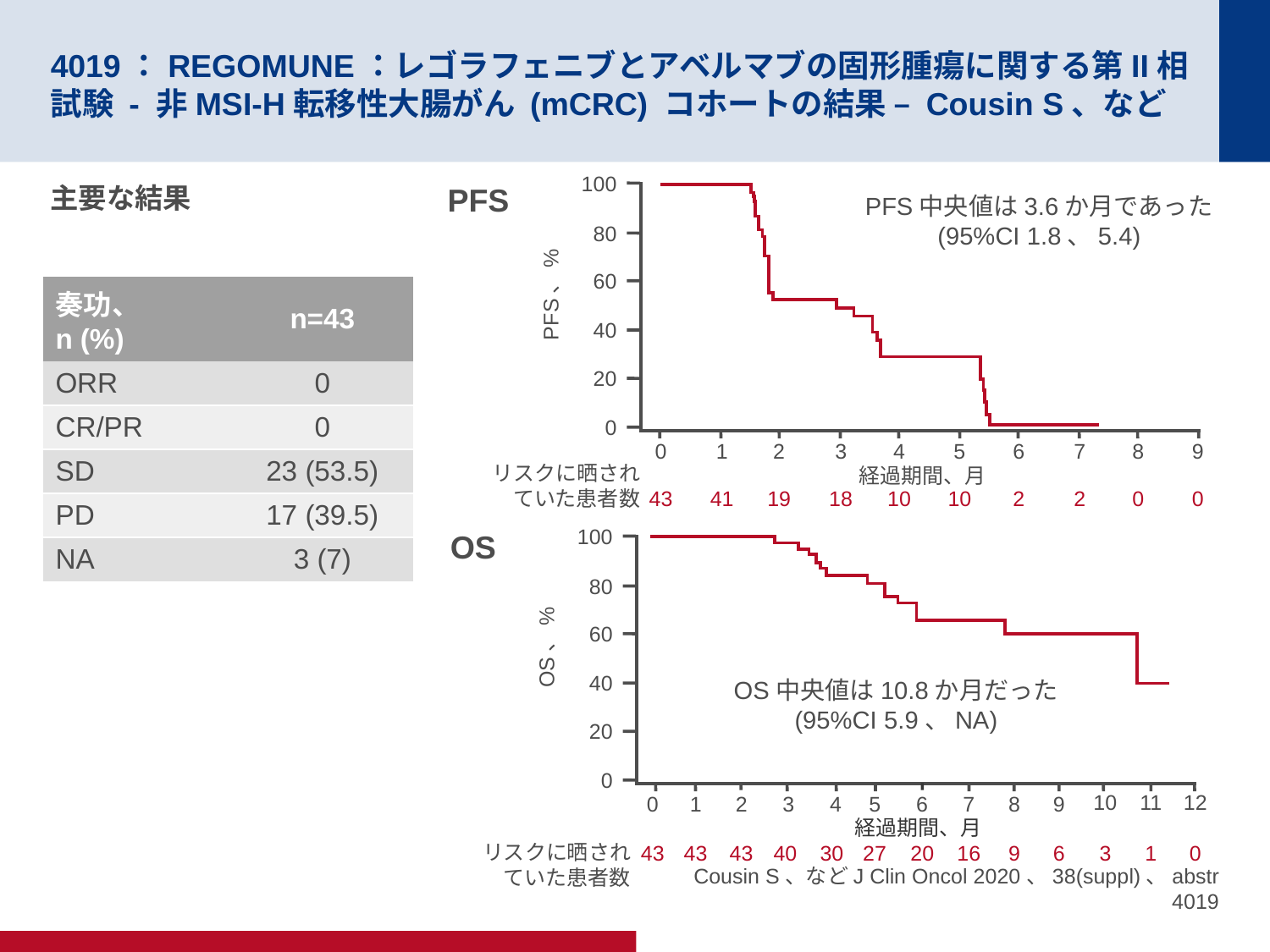

# 4019：REGOMUNE：レゴラフェニブとアベルマブの固形腫瘍に関する第II相試験 - 非MSI-H転移性大腸がん (mCRC) コホートの結果 – Cousin S、など
100

80

60

40

20

0

PFS、%

3
4
5
6
7
8
9
2
0
1
経過期間、月
43
41
19
18
10
10
2
2
0
0
主要な結果

PFS

PFS中央値は3.6か月であった
(95%CI 1.8、5.4)
| 奏功、 n (%) | n=43 |
| --- | --- |
| ORR | 0 |
| CR/PR | 0 |
| SD | 23 (53.5) |
| PD | 17 (39.5) |
| NA | 3 (7) |
リスクに晒され
ていた患者数
100

80

60

40

20

0

OS、%

10
11
12
3
4
5
6
7
8
9
2
0
1

経過期間、月
43
43
43
40
30
27
20
16
9
6
3
1
0
OS

OS中央値は10.8か月だった
(95%CI 5.9、NA)
リスクに晒されていた患者数
Cousin S、などJ Clin Oncol 2020、38(suppl)、abstr 4019